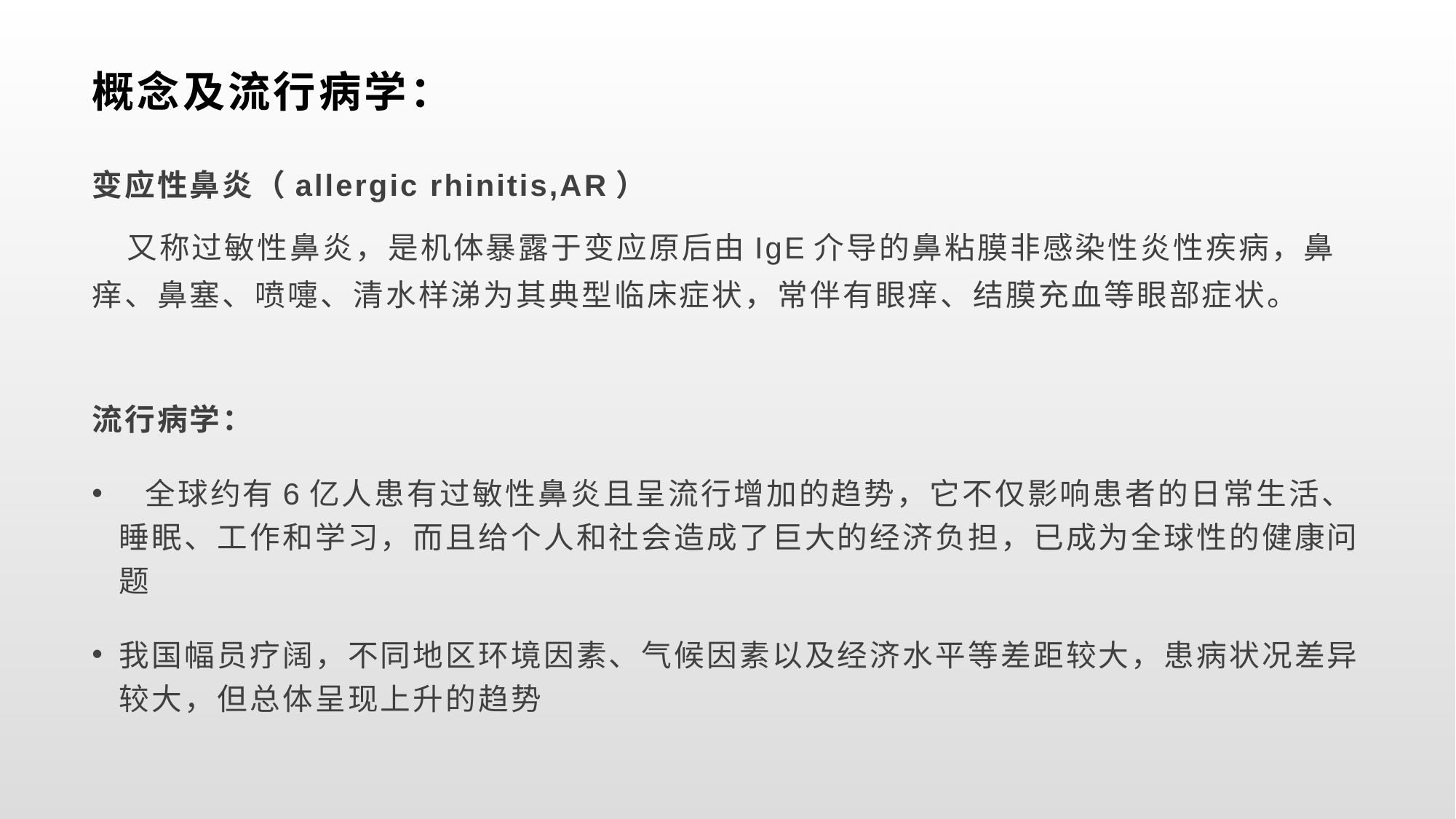

# 概念及流行病学：
变应性鼻炎（allergic rhinitis,AR）
   又称过敏性鼻炎，是机体暴露于变应原后由IgE介导的鼻粘膜非感染性炎性疾病，鼻痒、鼻塞、喷嚏、清水样涕为其典型临床症状，常伴有眼痒、结膜充血等眼部症状。

流行病学：
  全球约有6亿人患有过敏性鼻炎且呈流行增加的趋势，它不仅影响患者的日常生活、睡眠、工作和学习，而且给个人和社会造成了巨大的经济负担，已成为全球性的健康问题
我国幅员疗阔，不同地区环境因素、气候因素以及经济水平等差距较大，患病状况差异较大，但总体呈现上升的趋势